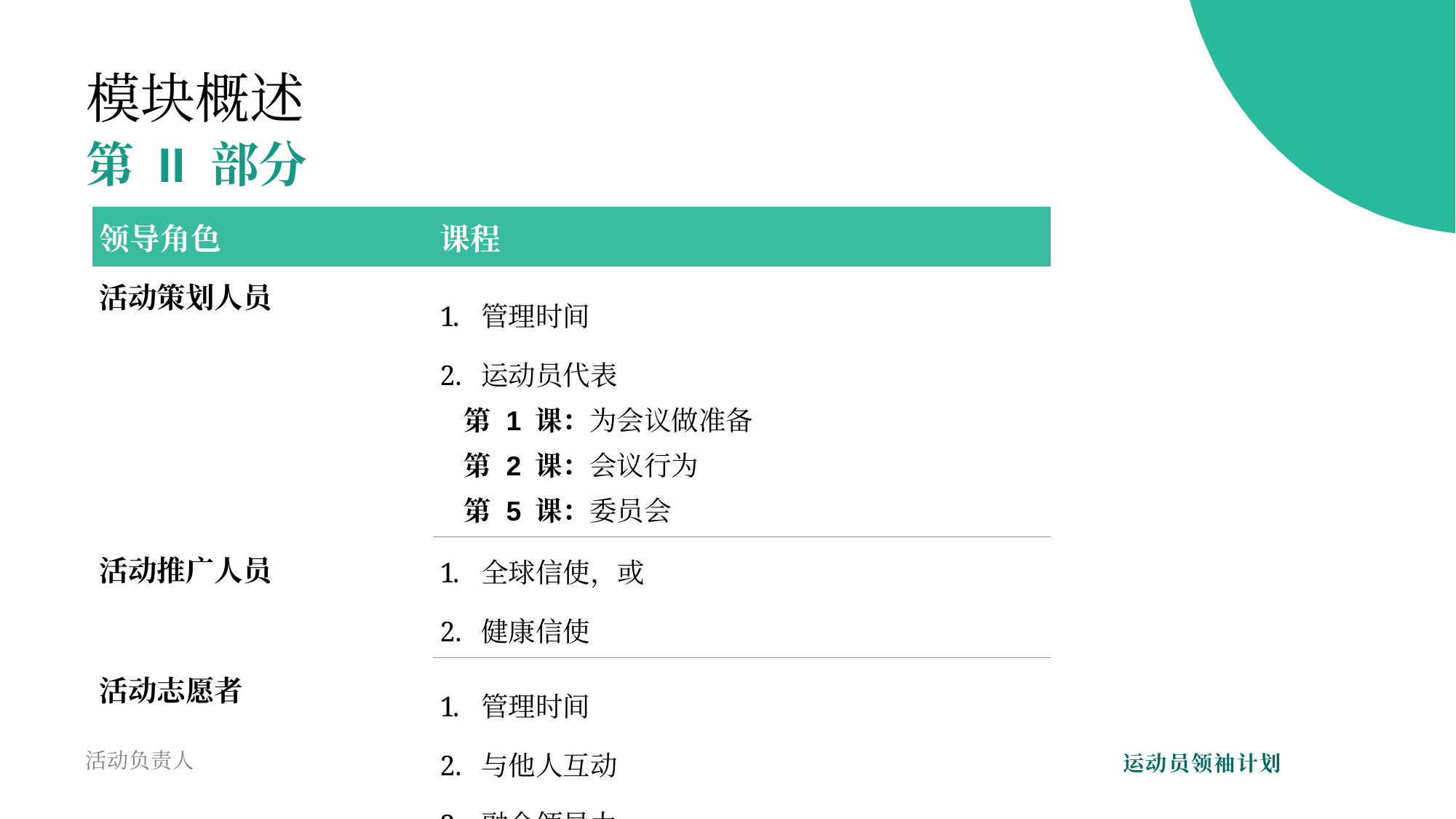

模块概述
第 II 部分
| 领导角色 | 课程 |
| --- | --- |
| 活动策划人员 | 管理时间 运动员代表 第 1 课：为会议做准备 第 2 课：会议行为 第 5 课：委员会 |
| 活动推广人员 | 全球信使，或 健康信使 |
| 活动志愿者 | 管理时间 与他人互动 融合领导力 |
活动负责人